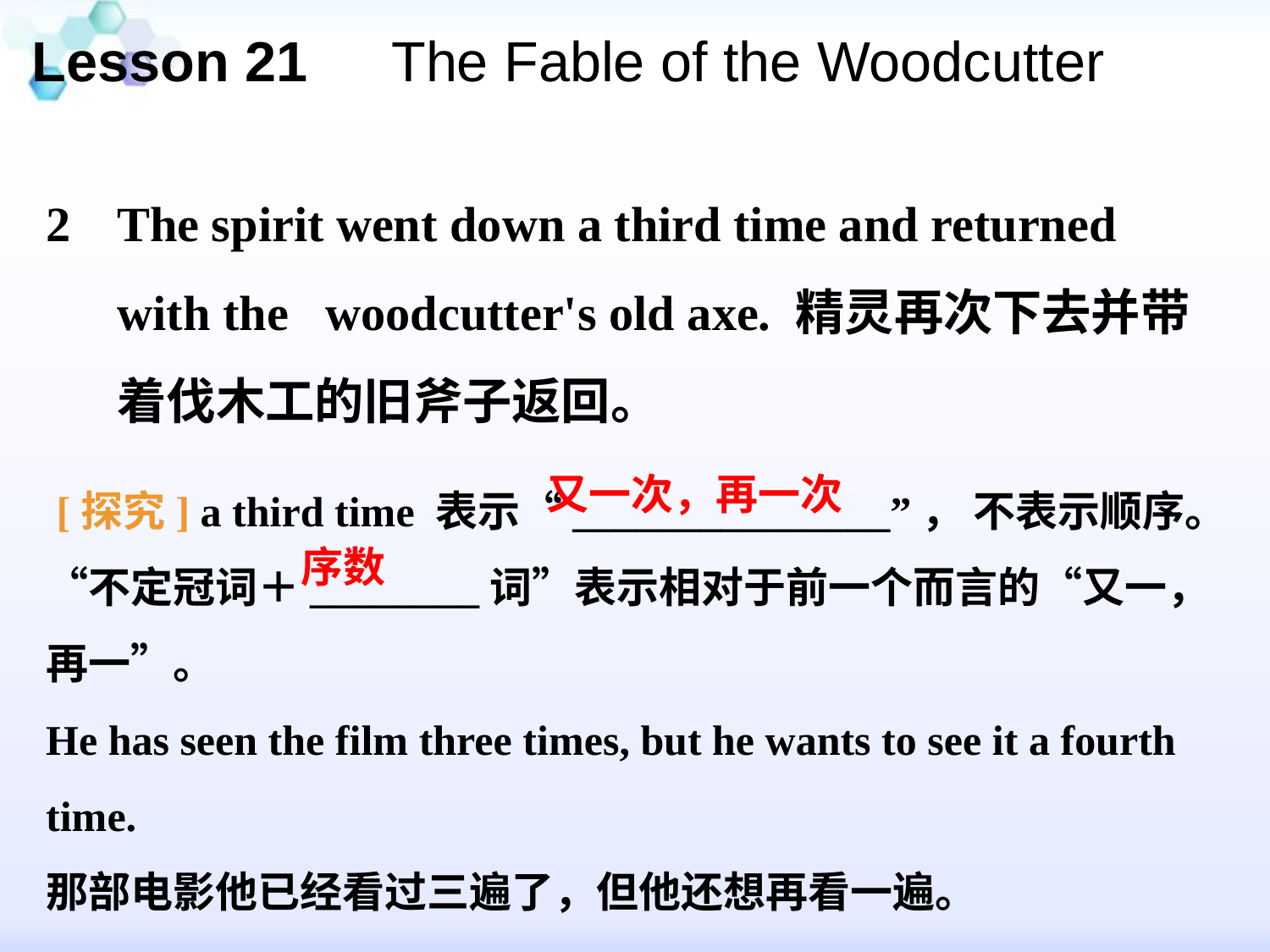

Lesson 21　The Fable of the Woodcutter
The spirit went down a third time and returned with the   woodcutter's old axe. 精灵再次下去并带着伐木工的旧斧子返回。

 [探究] a third time 表示“_______________”， 不表示顺序。“不定冠词＋________词”表示相对于前一个而言的“又一，再一”。
He has seen the film three times, but he wants to see it a fourth time.
那部电影他已经看过三遍了，但他还想再看一遍。
又一次，再一次
序数